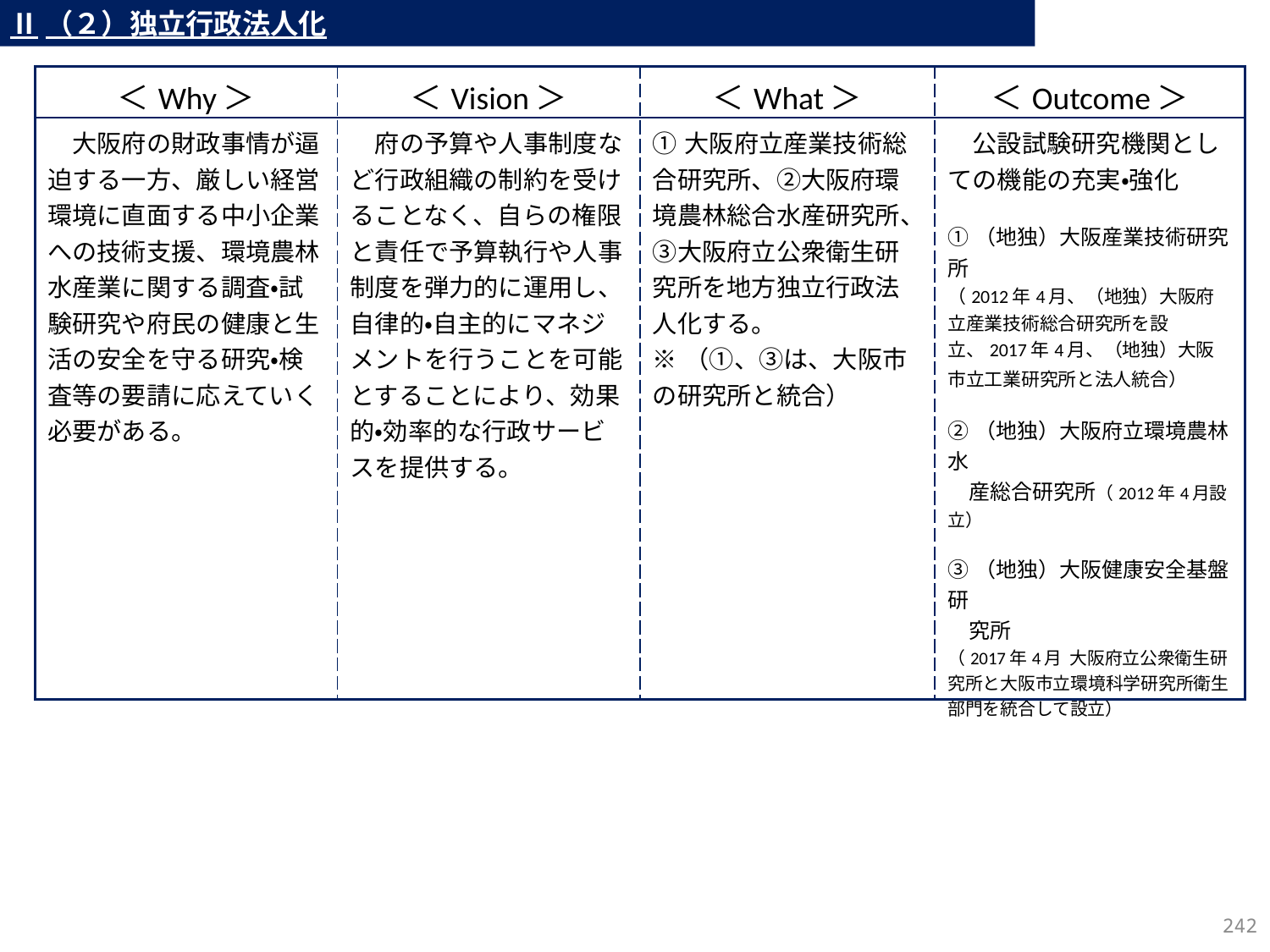

Ⅱ（２）独立行政法人化
| ＜Why＞ | ＜Vision＞ | ＜What＞ | ＜Outcome＞ |
| --- | --- | --- | --- |
| 大阪府の財政事情が逼迫する一方、厳しい経営環境に直面する中小企業への技術支援、環境農林水産業に関する調査・試験研究や府民の健康と生活の安全を守る研究・検査等の要請に応えていく必要がある。 | 府の予算や人事制度など行政組織の制約を受けることなく、自らの権限と責任で予算執行や人事制度を弾力的に運用し、自律的・自主的にマネジメントを行うことを可能とすることにより、効果的・効率的な行政サービスを提供する。 | ①大阪府立産業技術総合研究所、②大阪府環境農林総合水産研究所、③大阪府立公衆衛生研究所を地方独立行政法人化する。 ※（①、③は、大阪市の研究所と統合） | 公設試験研究機関としての機能の充実・強化 ①（地独）大阪産業技術研究所 （2012年4月、（地独）大阪府立産業技術総合研究所を設立、2017年4月、（地独）大阪市立工業研究所と法人統合）　 ②（地独）大阪府立環境農林水　 　産総合研究所（2012年4月設立） ③（地独）大阪健康安全基盤研 　究所 （2017年4月 大阪府立公衆衛生研究所と大阪市立環境科学研究所衛生部門を統合して設立） |
242